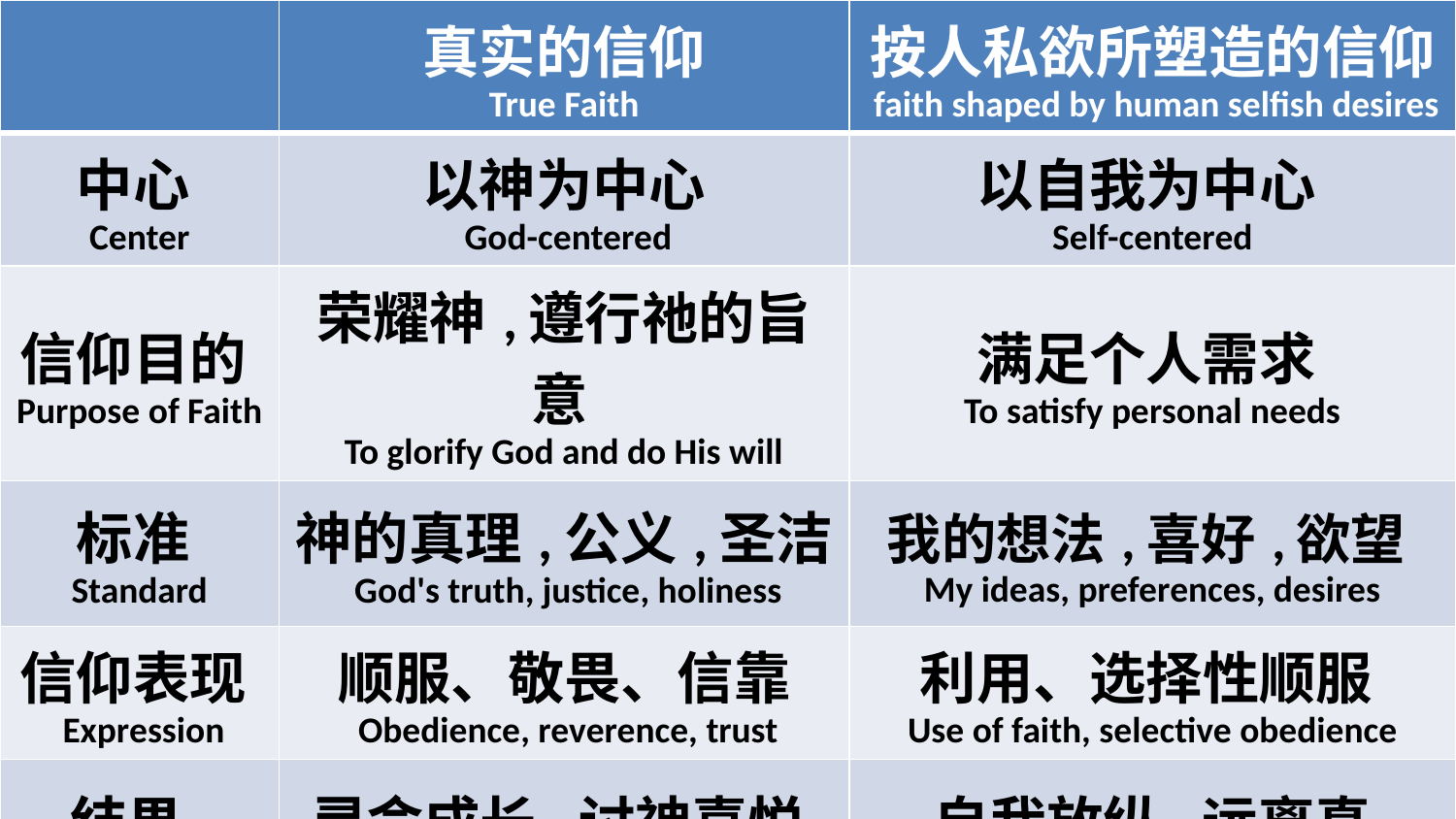

# 一
|  | 真实的信仰 True Faith | 按人私欲所塑造的信仰 faith shaped by human selfish desires |
| --- | --- | --- |
| 中心 Center | 以神为中心 God-centered | 以自我为中心 Self-centered |
| 信仰目的 Purpose of Faith | 荣耀神,遵行祂的旨意 To glorify God and do His will | 满足个人需求 To satisfy personal needs |
| 标准 Standard | 神的真理,公义,圣洁 God's truth, justice, holiness | 我的想法,喜好,欲望 My ideas, preferences, desires |
| 信仰表现 Expression | 顺服、敬畏、信靠 Obedience, reverence, trust | 利用、选择性顺服 Use of faith, selective obedience |
| 结果 Outcome | 灵命成长,讨神喜悦 Spiritual growth, pleasing God | 自我放纵,远离真 Self-indulgence, drifting from truth |